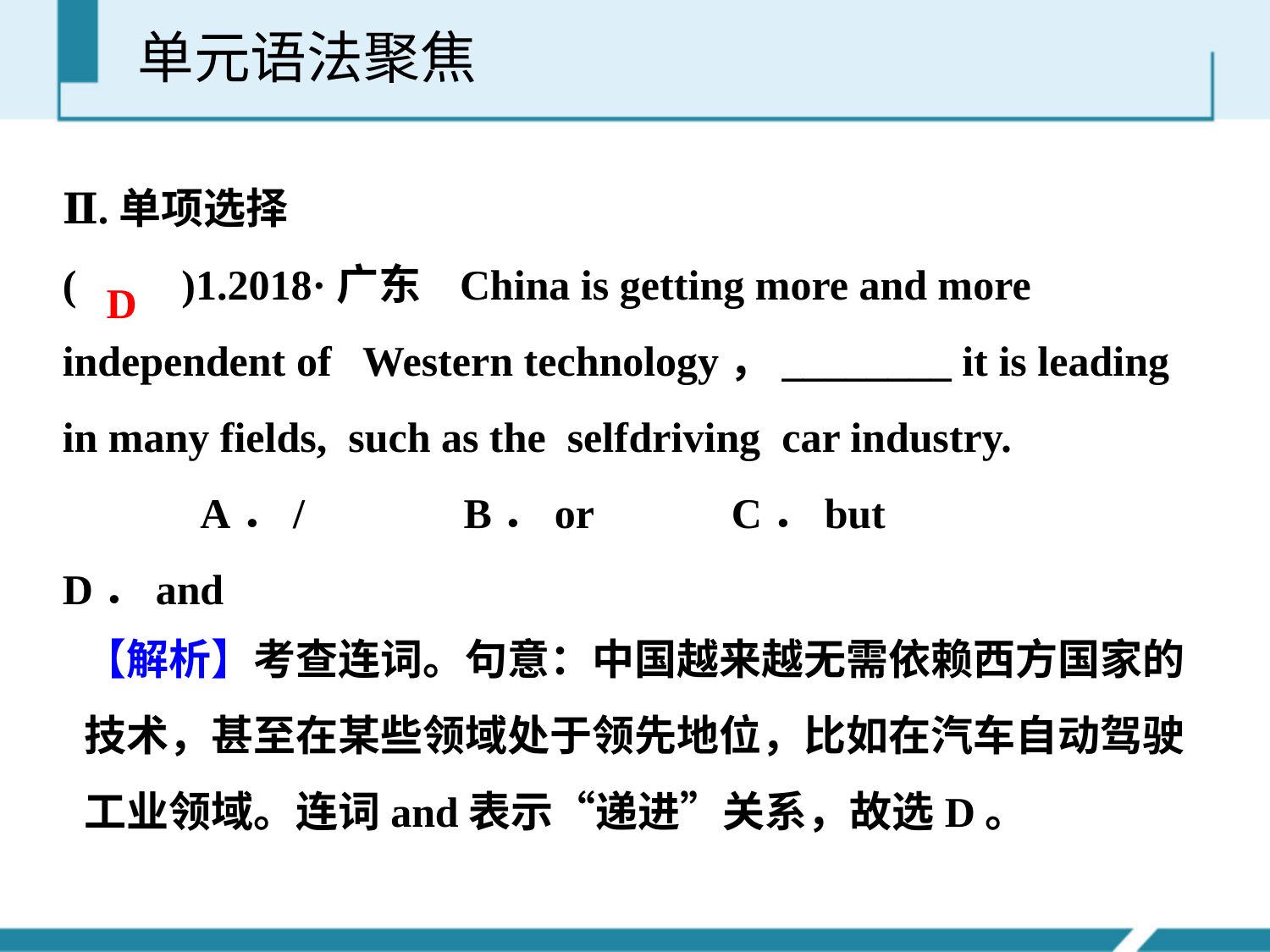

单元语法聚焦
Ⅱ.单项选择
(　　)1.2018·广东   China is getting more and more independent of   Western technology，________ it is leading in many fields,  such as the  self­driving  car industry.
             A．/               B．or             C．but                 D．and
D
【解析】考查连词。句意：中国越来越无需依赖西方国家的技术，甚至在某些领域处于领先地位，比如在汽车自动驾驶工业领域。连词and表示“递进”关系，故选D。